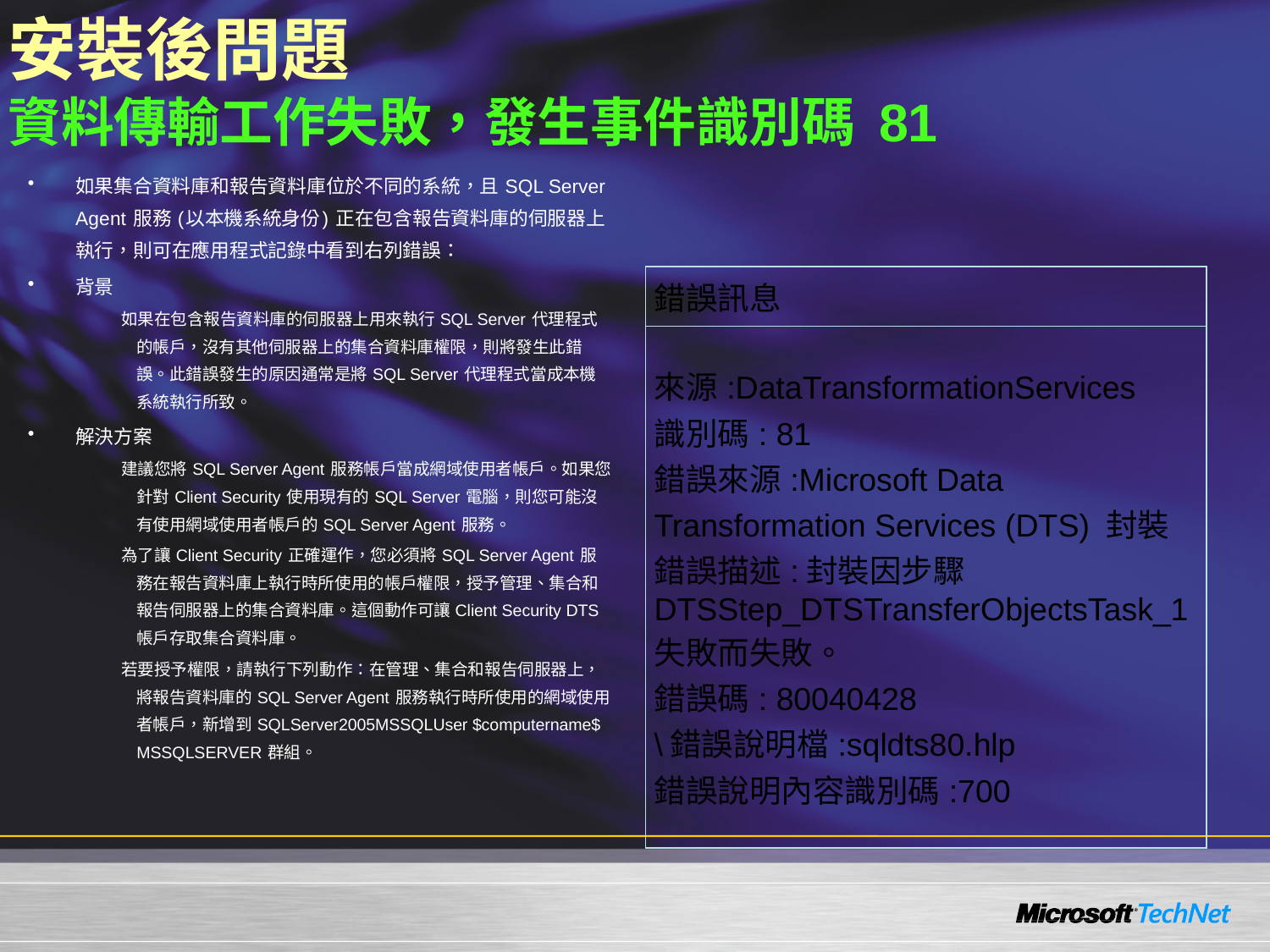

# 安裝後問題 資料傳輸工作失敗，發生事件識別碼 81
如果集合資料庫和報告資料庫位於不同的系統，且 SQL Server Agent 服務 (以本機系統身份) 正在包含報告資料庫的伺服器上執行，則可在應用程式記錄中看到右列錯誤：
背景
如果在包含報告資料庫的伺服器上用來執行 SQL Server 代理程式的帳戶，沒有其他伺服器上的集合資料庫權限，則將發生此錯誤。此錯誤發生的原因通常是將 SQL Server 代理程式當成本機系統執行所致。
解決方案
建議您將 SQL Server Agent 服務帳戶當成網域使用者帳戶。如果您針對 Client Security 使用現有的 SQL Server 電腦，則您可能沒有使用網域使用者帳戶的 SQL Server Agent 服務。
為了讓 Client Security 正確運作，您必須將 SQL Server Agent 服務在報告資料庫上執行時所使用的帳戶權限，授予管理、集合和報告伺服器上的集合資料庫。這個動作可讓 Client Security DTS 帳戶存取集合資料庫。
若要授予權限，請執行下列動作：在管理、集合和報告伺服器上，將報告資料庫的 SQL Server Agent 服務執行時所使用的網域使用者帳戶，新增到 SQLServer2005MSSQLUser $computername$ MSSQLSERVER 群組。
| 錯誤訊息 |
| --- |
| 來源:DataTransformationServices 識別碼: 81 錯誤來源:Microsoft Data Transformation Services (DTS) 封裝 錯誤描述:封裝因步驟 DTSStep\_DTSTransferObjectsTask\_1 失敗而失敗。 錯誤碼: 80040428 \錯誤說明檔:sqldts80.hlp 錯誤說明內容識別碼:700 |